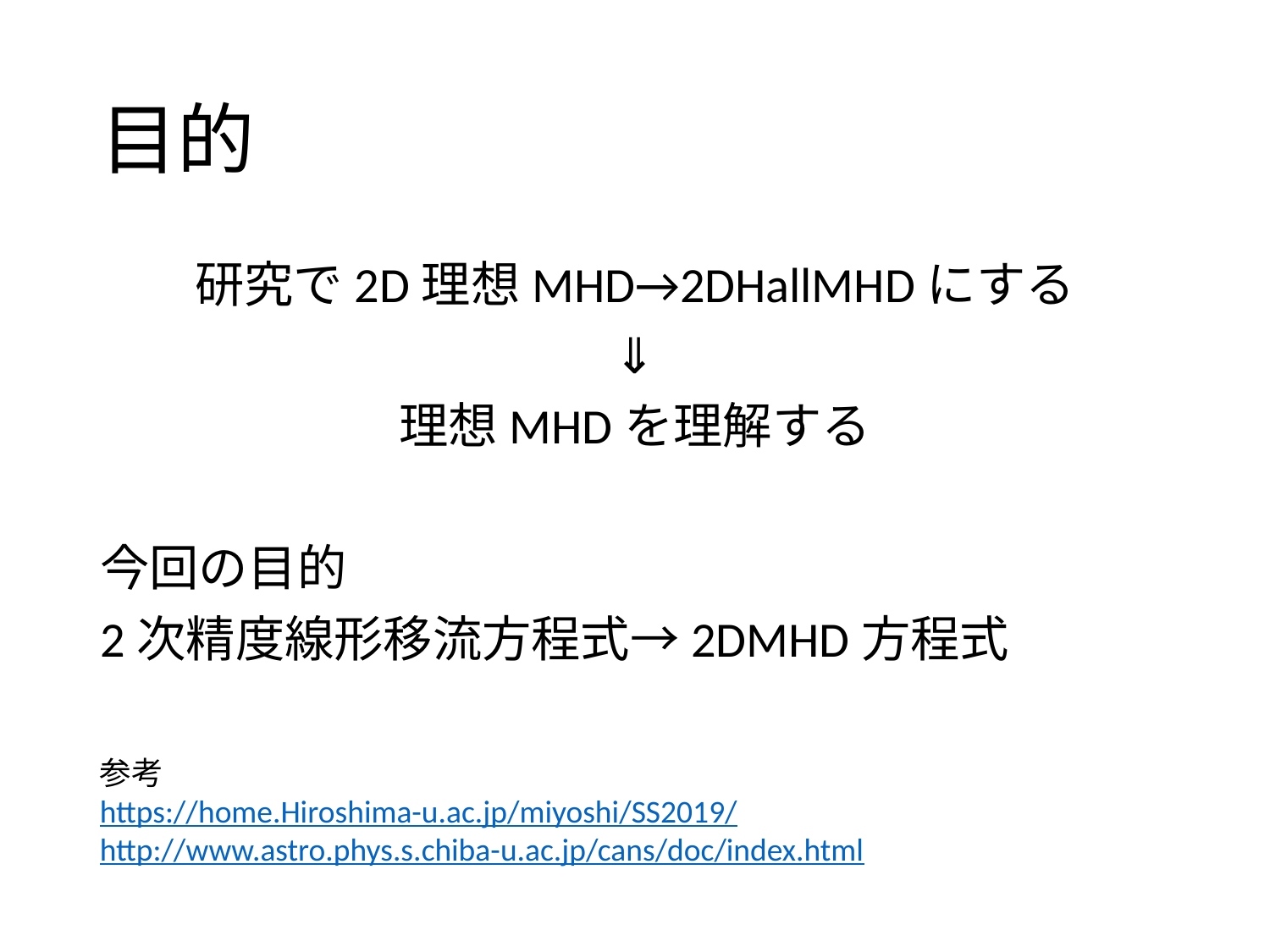

# 目的
研究で2D理想MHD→2DHallMHDにする
⇓
理想MHDを理解する

今回の目的
2次精度線形移流方程式→2DMHD方程式
参考
https://home.Hiroshima-u.ac.jp/miyoshi/SS2019/
http://www.astro.phys.s.chiba-u.ac.jp/cans/doc/index.html